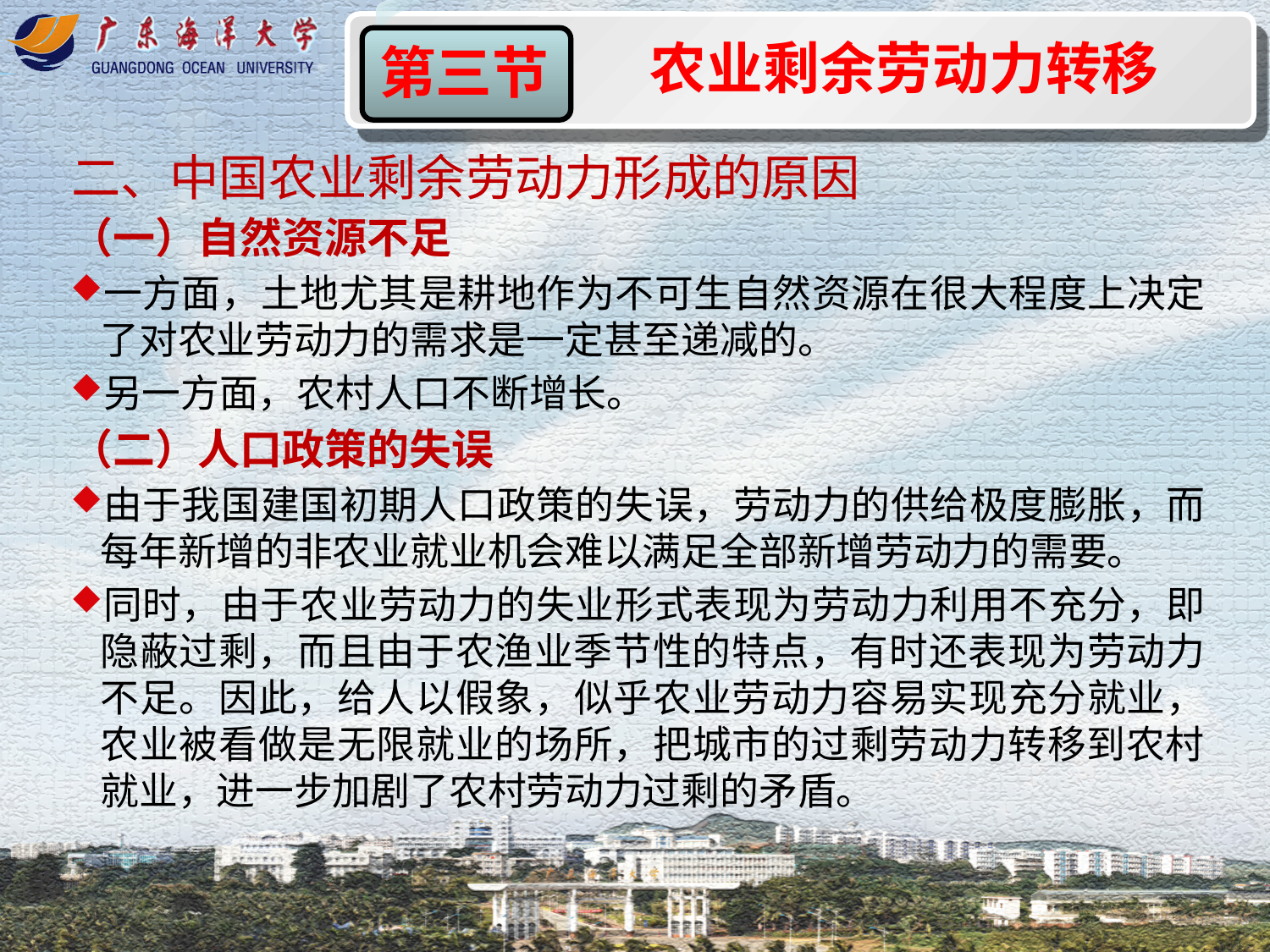

农业剩余劳动力转移

第三节
二、中国农业剩余劳动力形成的原因
（一）自然资源不足
一方面，土地尤其是耕地作为不可生自然资源在很大程度上决定了对农业劳动力的需求是一定甚至递减的。
另一方面，农村人口不断增长。
（二）人口政策的失误
由于我国建国初期人口政策的失误，劳动力的供给极度膨胀，而每年新增的非农业就业机会难以满足全部新增劳动力的需要。
同时，由于农业劳动力的失业形式表现为劳动力利用不充分，即隐蔽过剩，而且由于农渔业季节性的特点，有时还表现为劳动力不足。因此，给人以假象，似乎农业劳动力容易实现充分就业，农业被看做是无限就业的场所，把城市的过剩劳动力转移到农村就业，进一步加剧了农村劳动力过剩的矛盾。